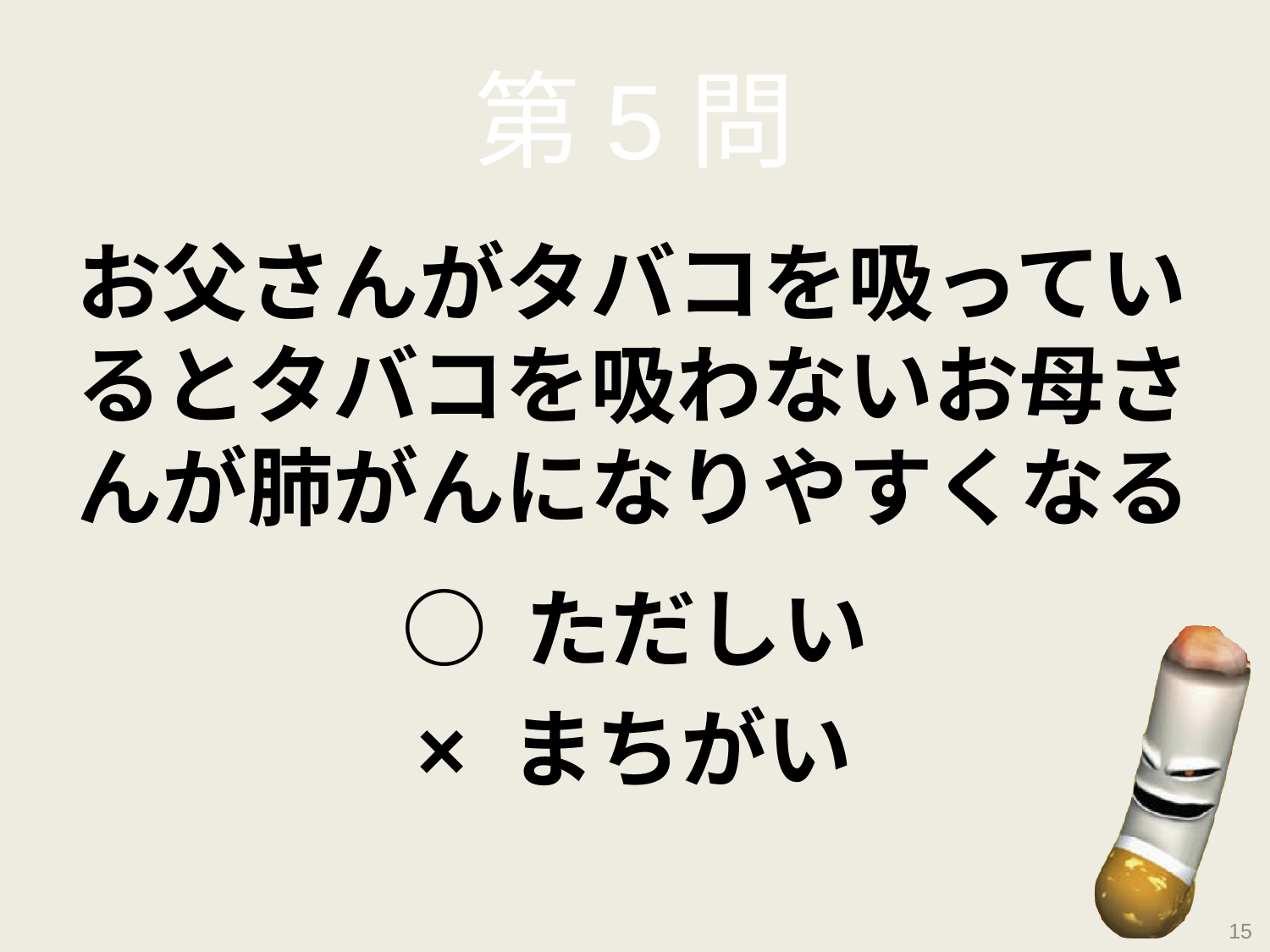

# 第5問
お父さんがタバコを吸っているとタバコを吸わないお母さんが肺がんになりやすくなる
○ ただしい
× まちがい
15